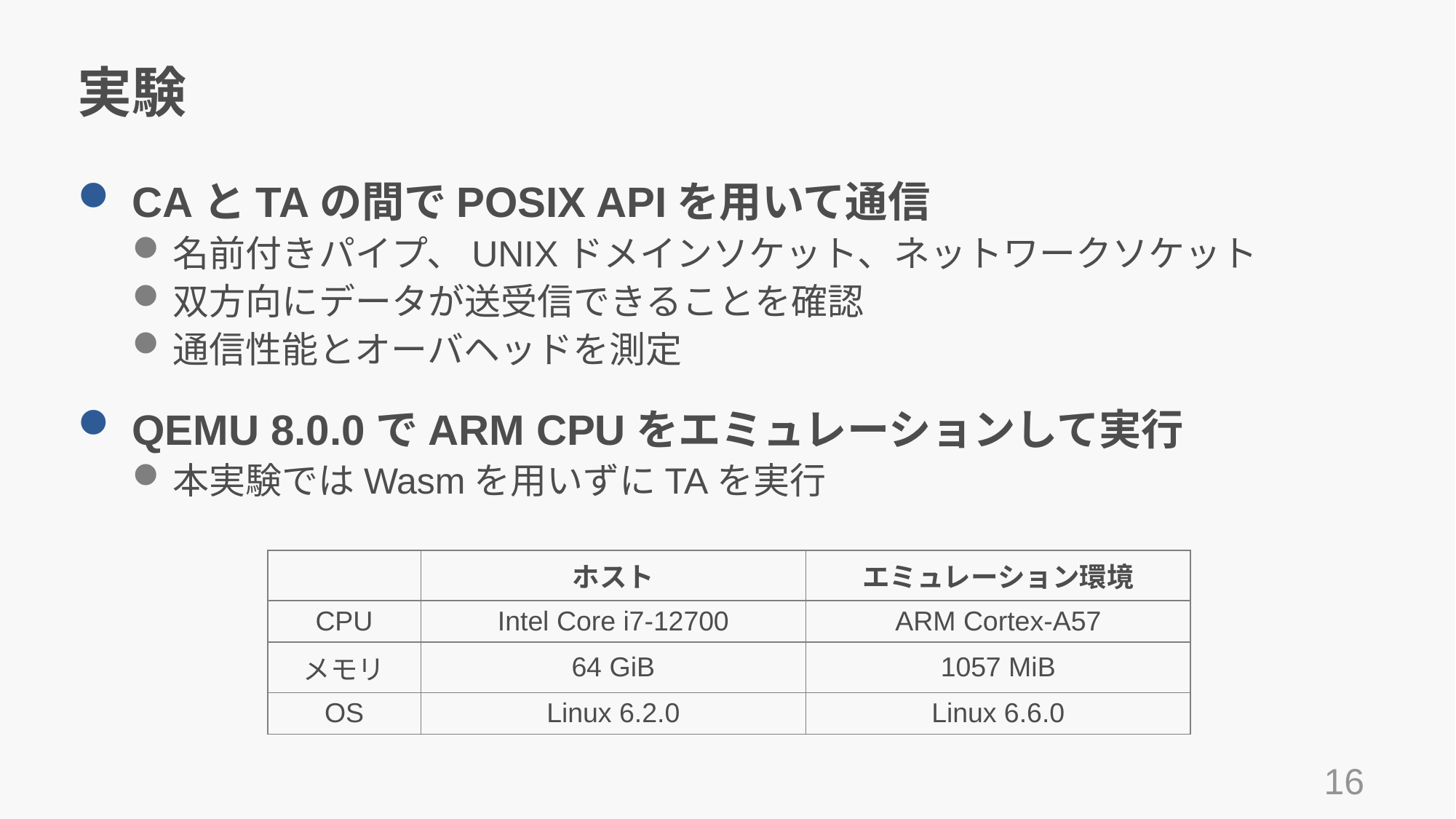

# 実験
CAとTAの間でPOSIX APIを用いて通信
名前付きパイプ、UNIXドメインソケット、ネットワークソケット
双方向にデータが送受信できることを確認
通信性能とオーバヘッドを測定
QEMU 8.0.0でARM CPUをエミュレーションして実行
本実験ではWasmを用いずにTAを実行
|  | ホスト | エミュレーション環境 |
| --- | --- | --- |
| CPU | Intel Core i7-12700 | ARM Cortex-A57 |
| メモリ | 64 GiB | 1057 MiB |
| OS | Linux 6.2.0 | Linux 6.6.0 |